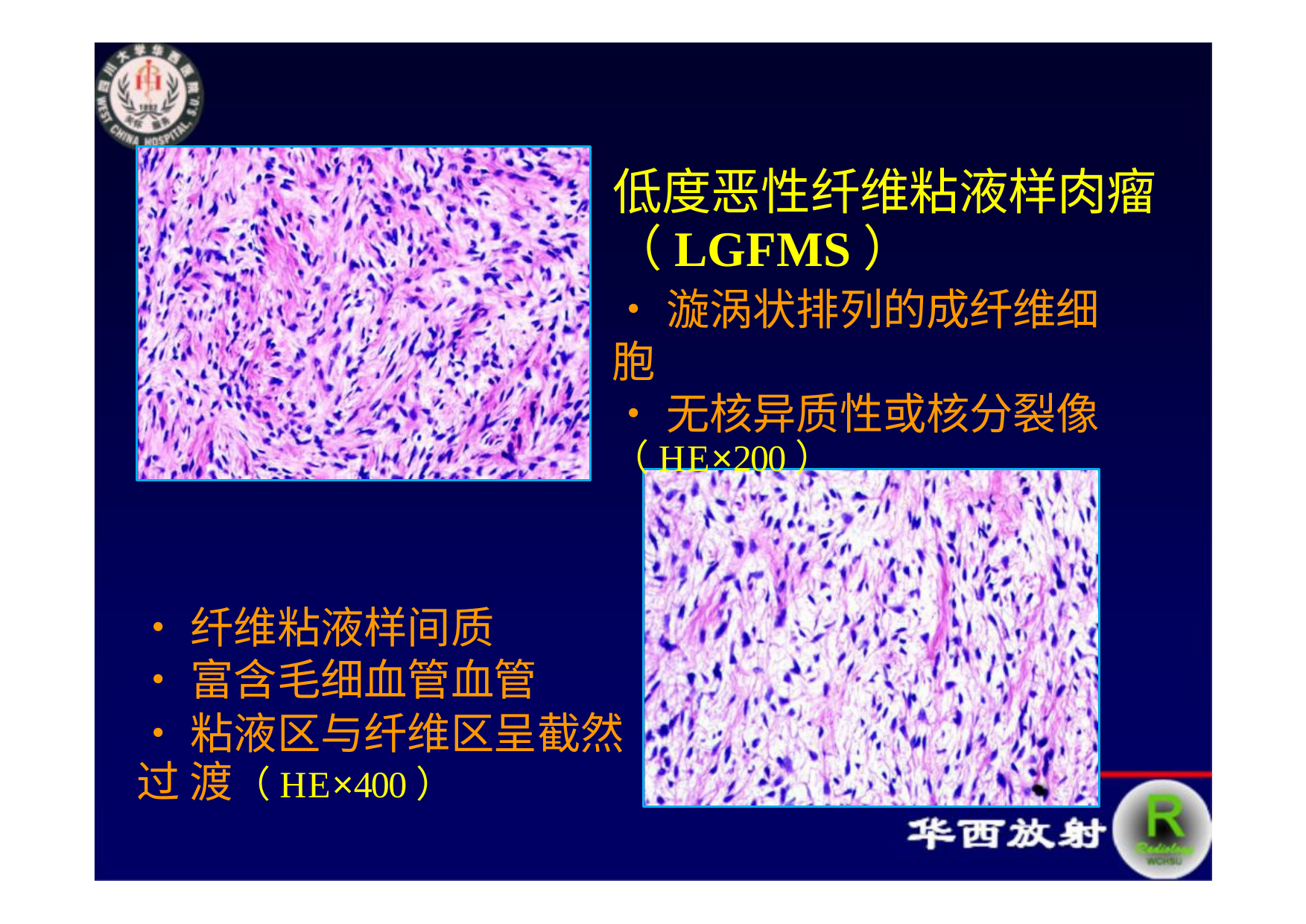

低度恶性纤维粘液样肉瘤
（LGFMS）
•漩涡状排列的成纤维细胞
•无核异质性或核分裂像
（HE×200）

•纤维粘液样间质
•富含毛细血管血管
•粘液区与纤维区呈截然过 渡（HE×400）